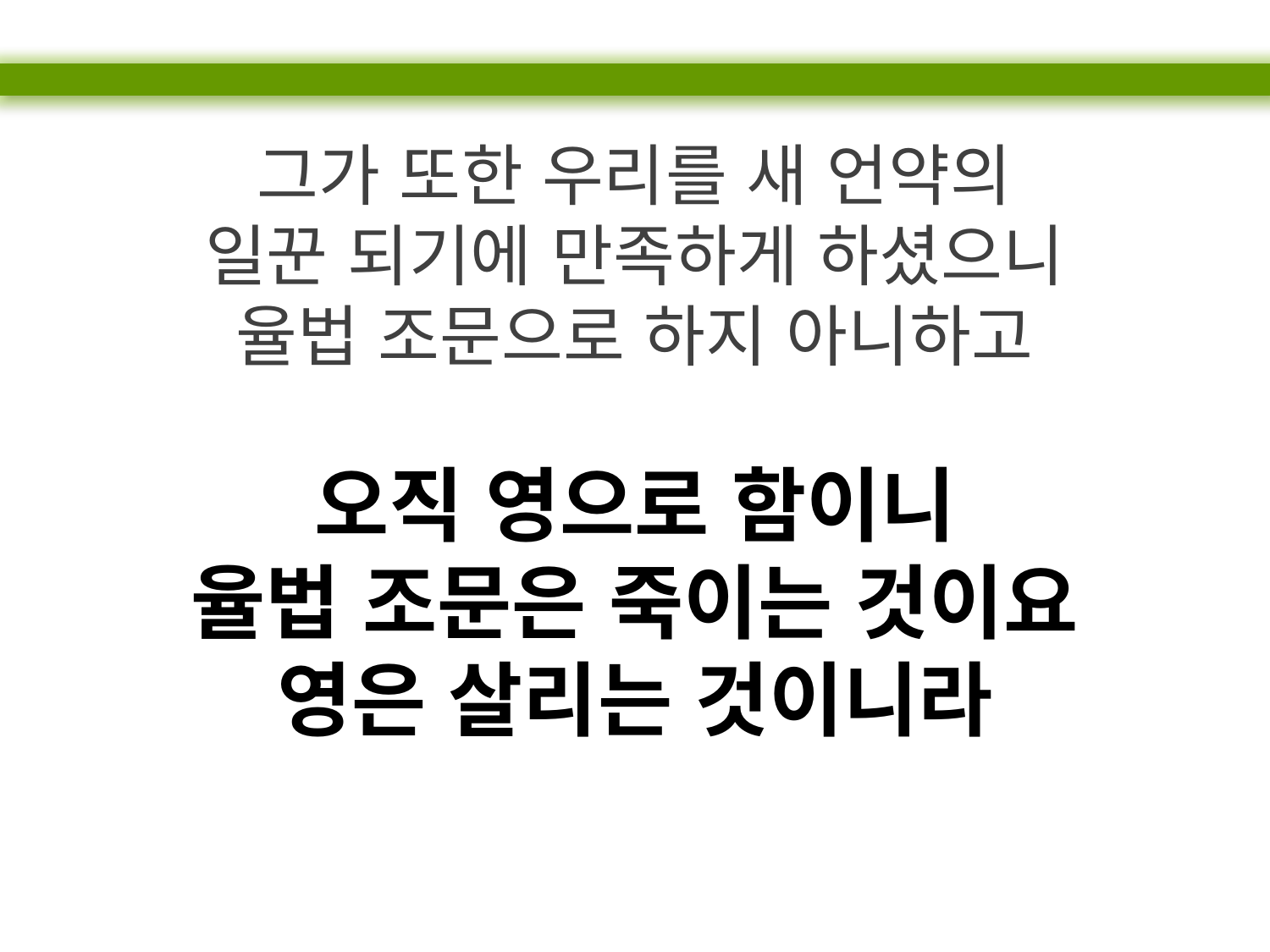

그가 또한 우리를 새 언약의
일꾼 되기에 만족하게 하셨으니
율법 조문으로 하지 아니하고
오직 영으로 함이니
율법 조문은 죽이는 것이요
영은 살리는 것이니라